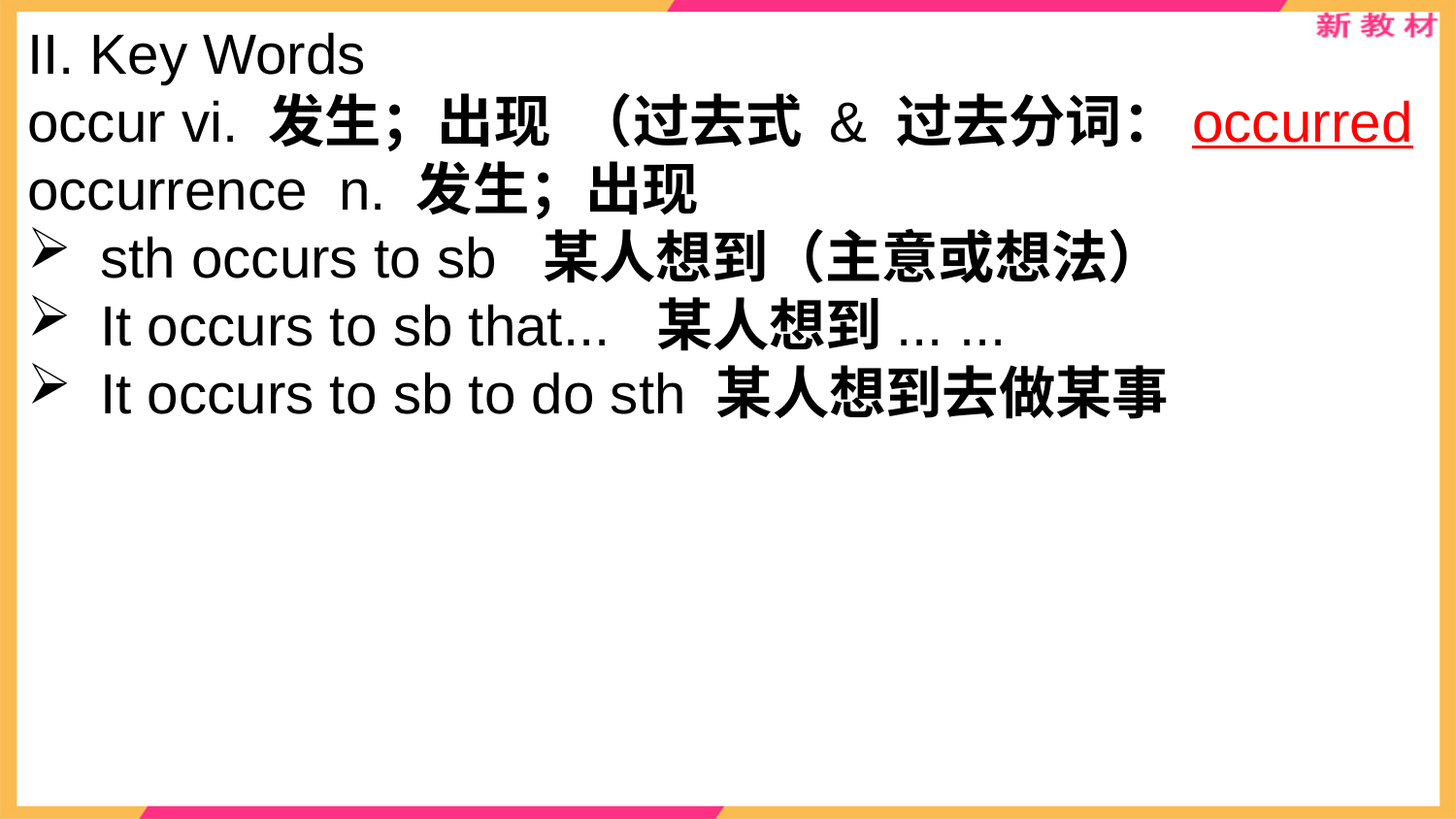

II. Key Words
occur vi. 发生；出现  （过去式 & 过去分词：occurred
occurrence  n. 发生；出现
sth occurs to sb  某人想到（主意或想法）
It occurs to sb that...  某人想到... ...
It occurs to sb to do sth 某人想到去做某事